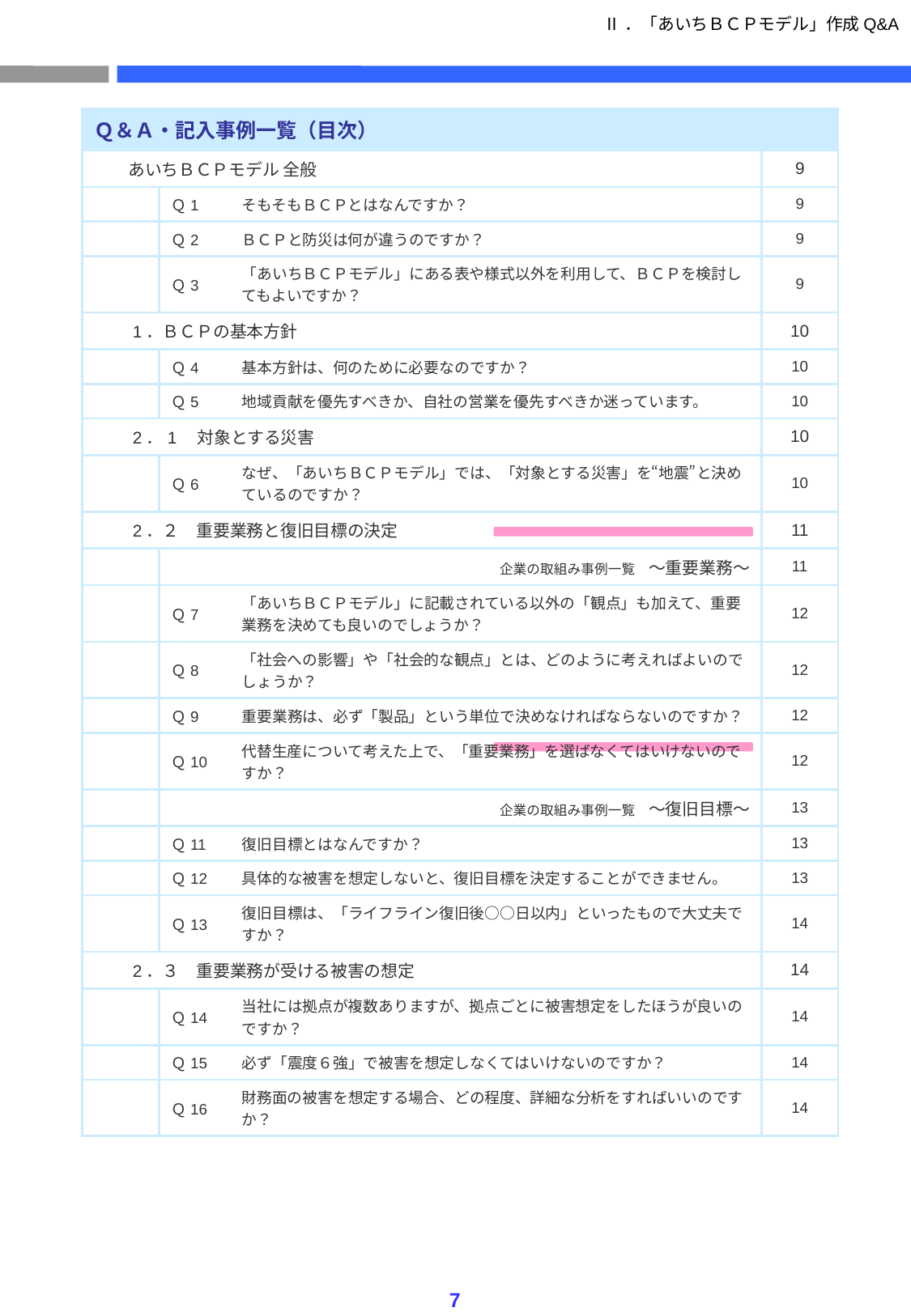

Ⅱ．「あいちＢＣＰモデル」作成Q&A
| Ｑ＆Ａ・記入事例一覧（目次） |  |  |  |
| --- | --- | --- | --- |
| あいちＢＣＰモデル 全般 |  |  | 9 |
|  | Ｑ1 | そもそもＢＣＰとはなんですか？ | 9 |
|  | Ｑ2 | ＢＣＰと防災は何が違うのですか？ | 9 |
|  | Ｑ3 | 「あいちＢＣＰモデル」にある表や様式以外を利用して、ＢＣＰを検討してもよいですか？ | 9 |
| 1．ＢＣＰの基本方針 |  |  | 10 |
|  | Ｑ4 | 基本方針は、何のために必要なのですか？ | 10 |
|  | Ｑ5 | 地域貢献を優先すべきか、自社の営業を優先すべきか迷っています。 | 10 |
| 2．1　対象とする災害 |  |  | 10 |
|  | Ｑ6 | なぜ、「あいちＢＣＰモデル」では、「対象とする災害」を“地震”と決めているのですか？ | 10 |
| 2．２　重要業務と復旧目標の決定 |  |  | 11 |
|  | 企業の取組み事例一覧　～重要業務～ |  | 11 |
|  | Ｑ7 | 「あいちＢＣＰモデル」に記載されている以外の「観点」も加えて、重要業務を決めても良いのでしょうか？ | 12 |
|  | Ｑ8 | 「社会への影響」や「社会的な観点」とは、どのように考えればよいのでしょうか？ | 12 |
|  | Ｑ9 | 重要業務は、必ず「製品」という単位で決めなければならないのですか？ | 12 |
|  | Ｑ10 | 代替生産について考えた上で、「重要業務」を選ばなくてはいけないのですか？ | 12 |
|  | 企業の取組み事例一覧　～復旧目標～ |  | 13 |
|  | Ｑ11 | 復旧目標とはなんですか？ | 13 |
|  | Ｑ12 | 具体的な被害を想定しないと、復旧目標を決定することができません。 | 13 |
|  | Ｑ13 | 復旧目標は、「ライフライン復旧後○○日以内」といったもので大丈夫ですか？ | 14 |
| 2．３　重要業務が受ける被害の想定 |  |  | 14 |
|  | Ｑ14 | 当社には拠点が複数ありますが、拠点ごとに被害想定をしたほうが良いのですか？ | 14 |
|  | Ｑ15 | 必ず「震度６強」で被害を想定しなくてはいけないのですか？ | 14 |
|  | Ｑ16 | 財務面の被害を想定する場合、どの程度、詳細な分析をすればいいのですか？ | 14 |

7